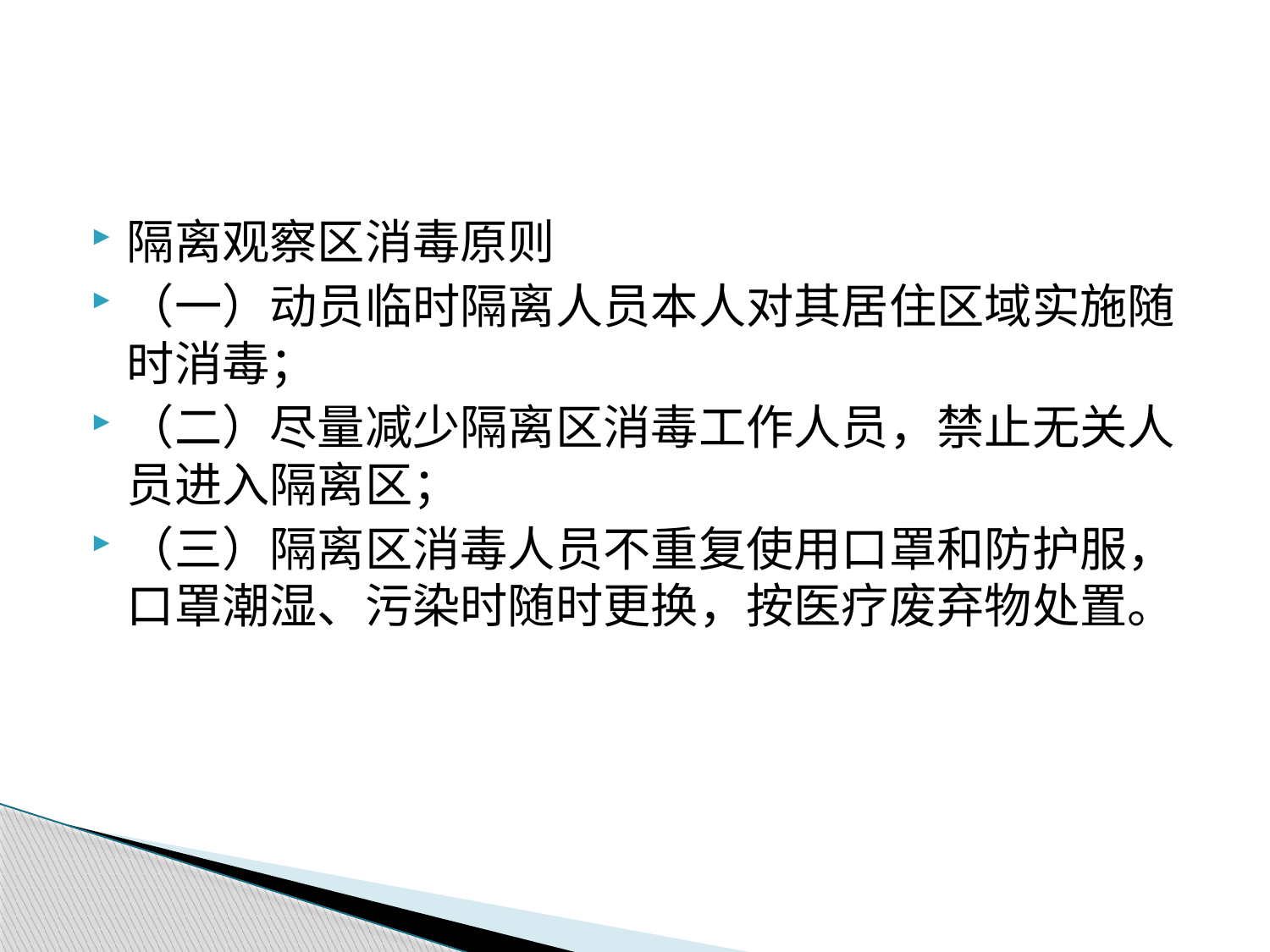

#
隔离观察区消毒原则
（一）动员临时隔离人员本人对其居住区域实施随时消毒；
（二）尽量减少隔离区消毒工作人员，禁止无关人员进入隔离区；
（三）隔离区消毒人员不重复使用口罩和防护服，口罩潮湿、污染时随时更换，按医疗废弃物处置。